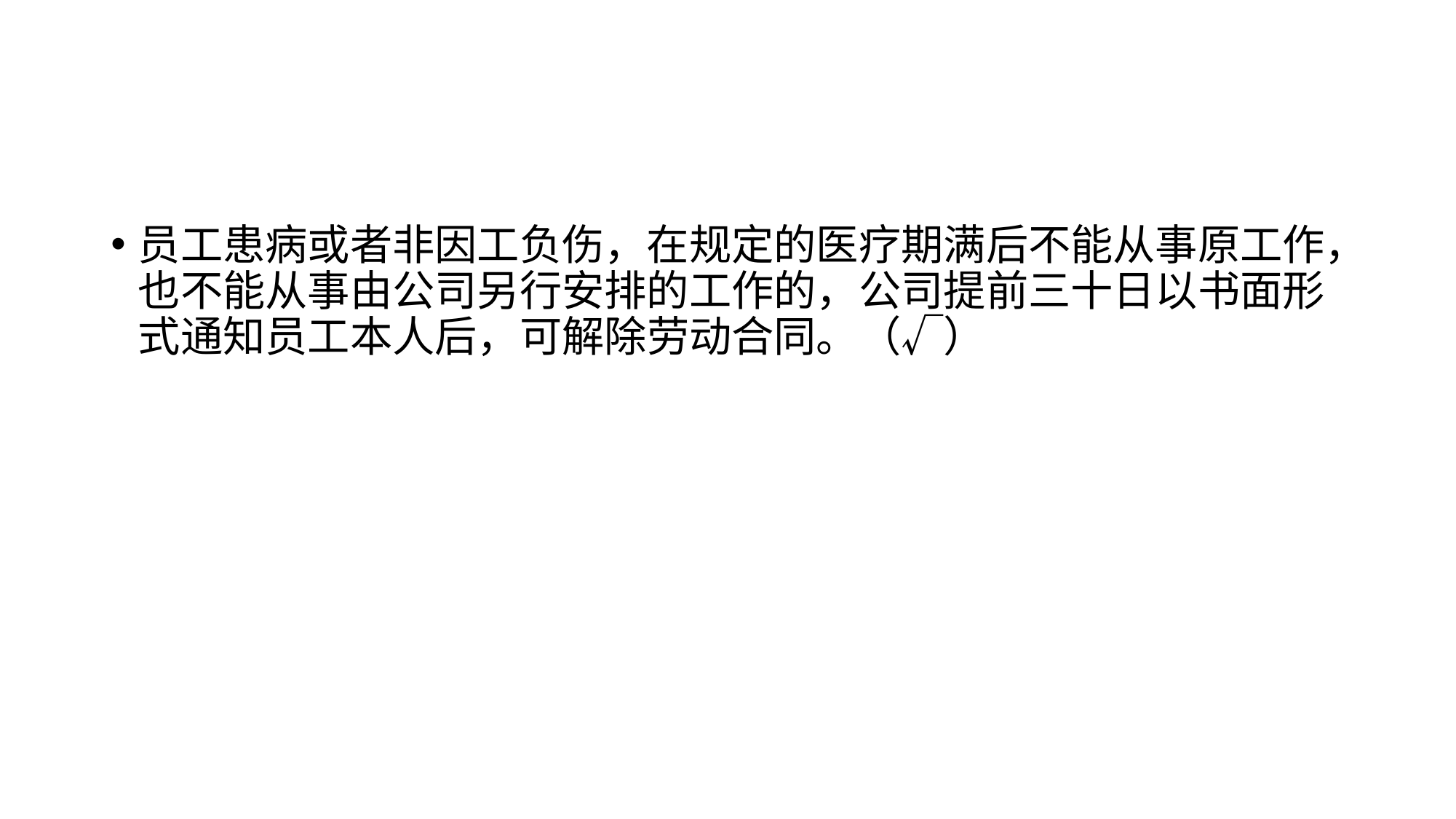

#
员工患病或者非因工负伤，在规定的医疗期满后不能从事原工作，也不能从事由公司另行安排的工作的，公司提前三十日以书面形式通知员工本人后，可解除劳动合同。（√）